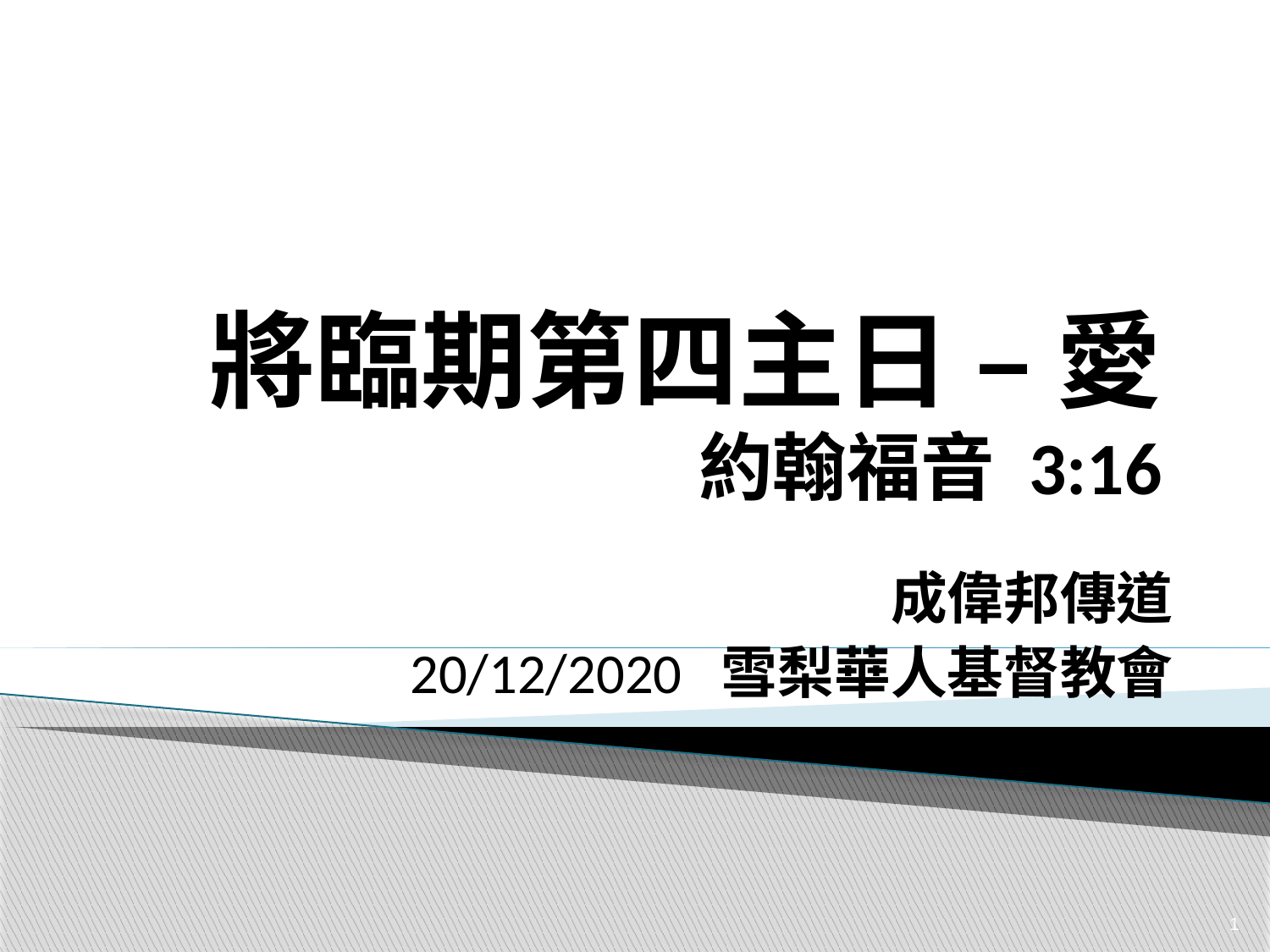

# 將臨期第四主日 – 愛 約翰福音 3:16
成偉邦傳道
20/12/2020  雪梨華人基督教會

1